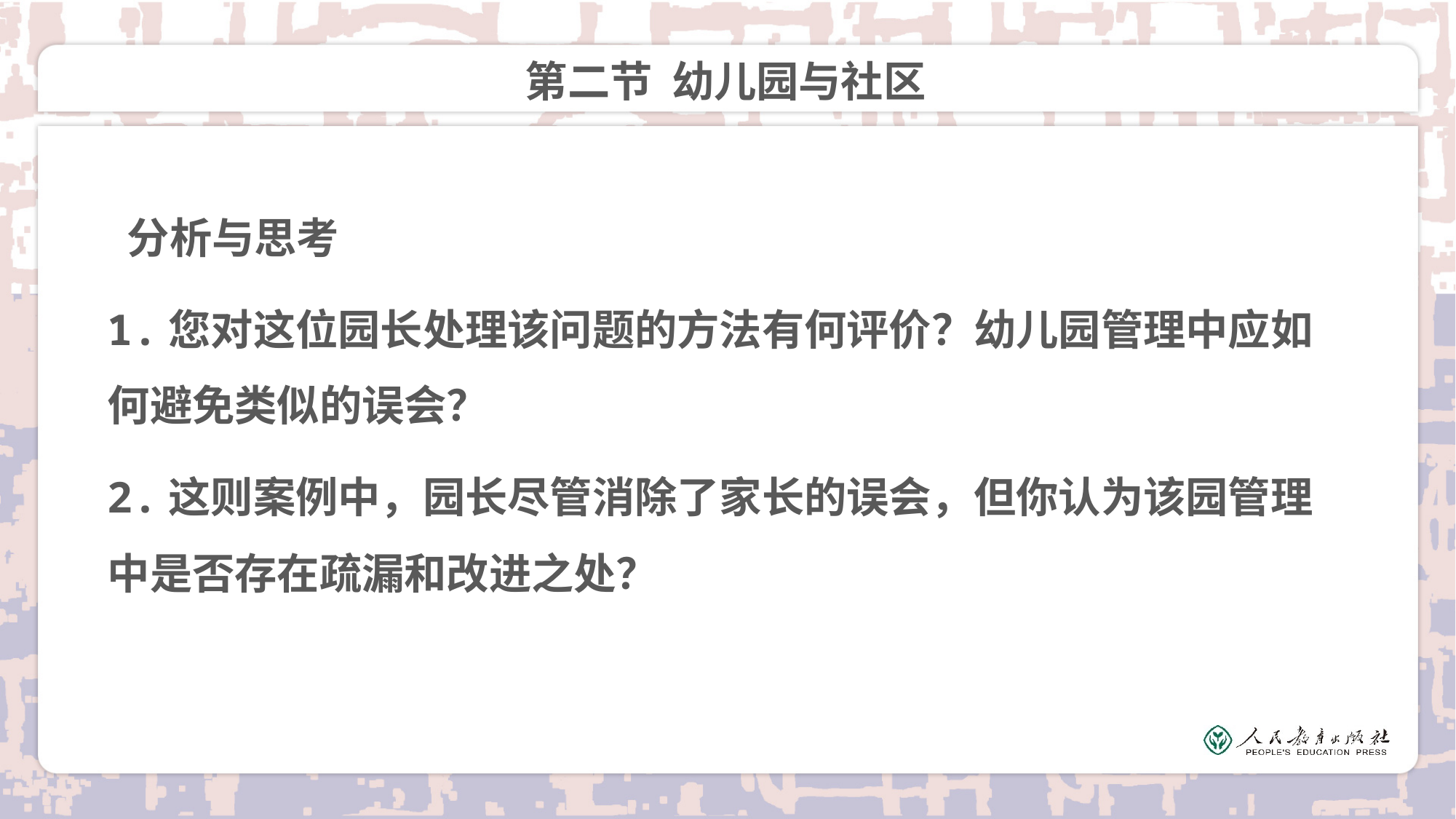

# 第二节  幼儿园与社区
 分析与思考
1.您对这位园长处理该问题的方法有何评价？幼儿园管理中应如何避免类似的误会？
2.这则案例中，园长尽管消除了家长的误会，但你认为该园管理中是否存在疏漏和改进之处？